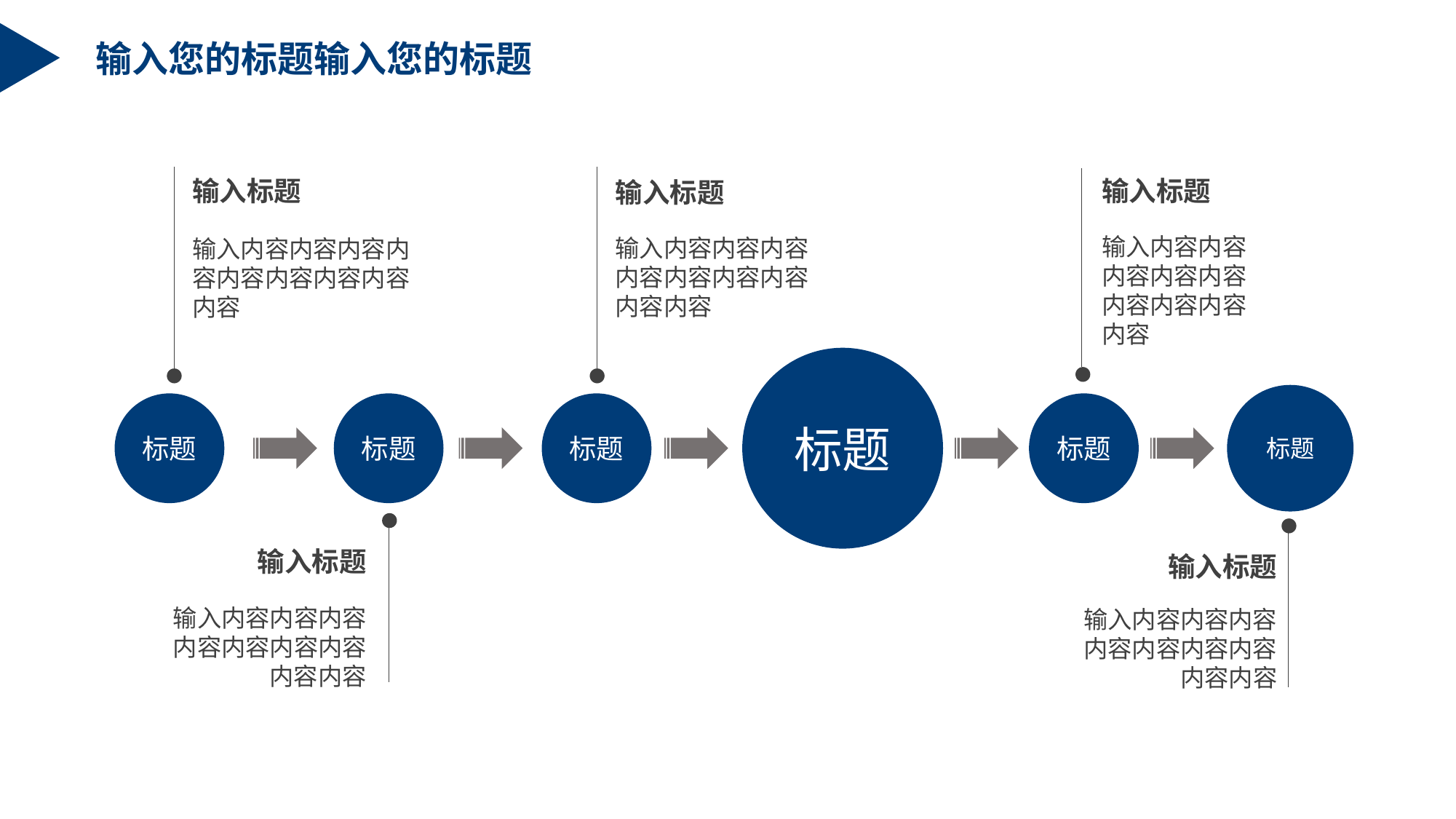

输入您的标题输入您的标题
输入标题

输入内容内容内容内容内容内容内容内容内容

输入标题

输入内容内容内容内容内容内容内容内容内容

输入标题

输入内容内容内容内容内容内容内容内容内容

标题
标题
标题
标题
标题
标题

输入标题

输入内容内容内容内容内容内容内容内容内容

输入标题

输入内容内容内容内容内容内容内容内容内容